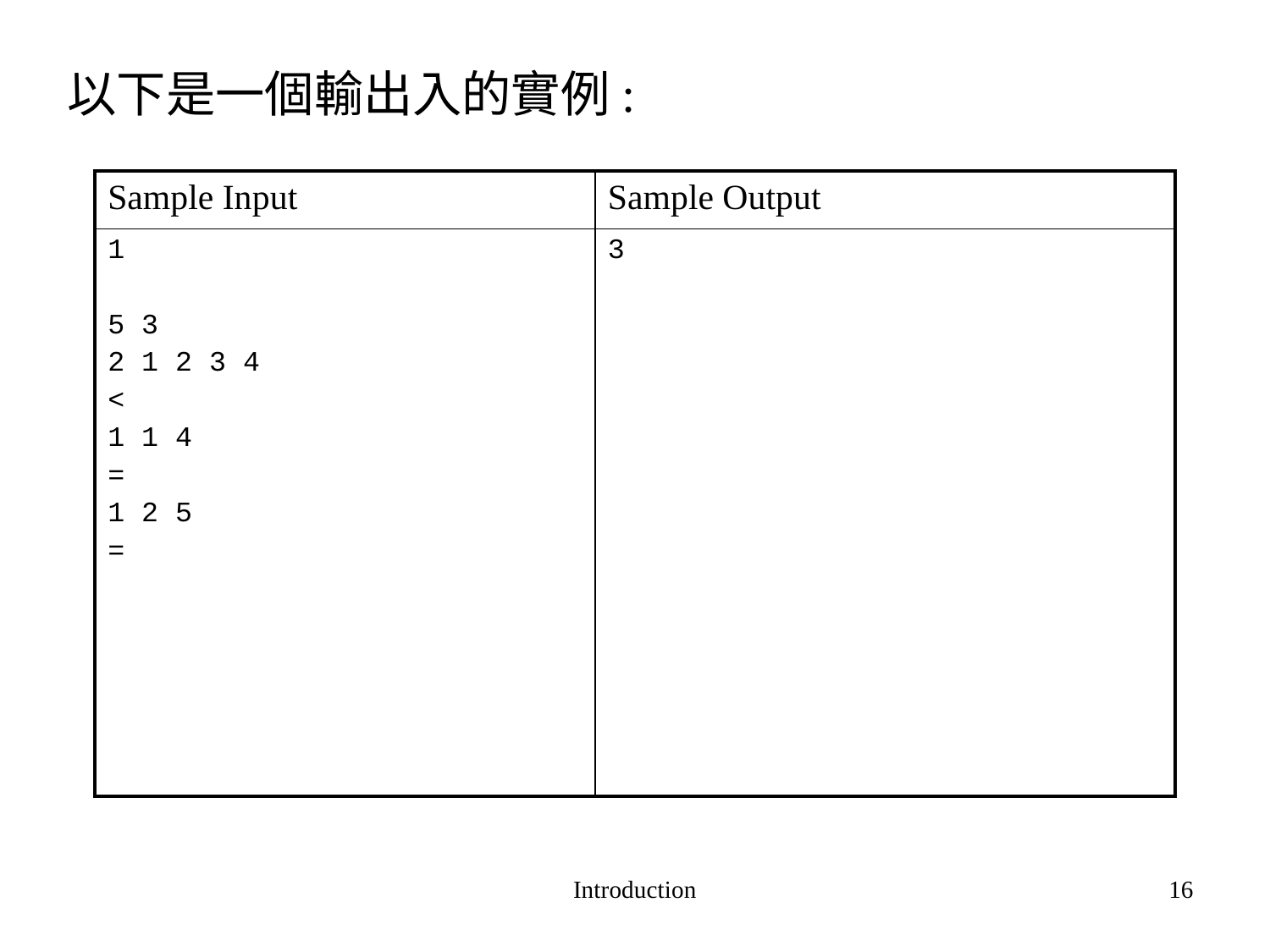

以下是一個輸出入的實例:
| Sample Input | Sample Output |
| --- | --- |
| 1 5 3 2 1 2 3 4 < 1 1 4 = 1 2 5 = | 3 |
Introduction
16